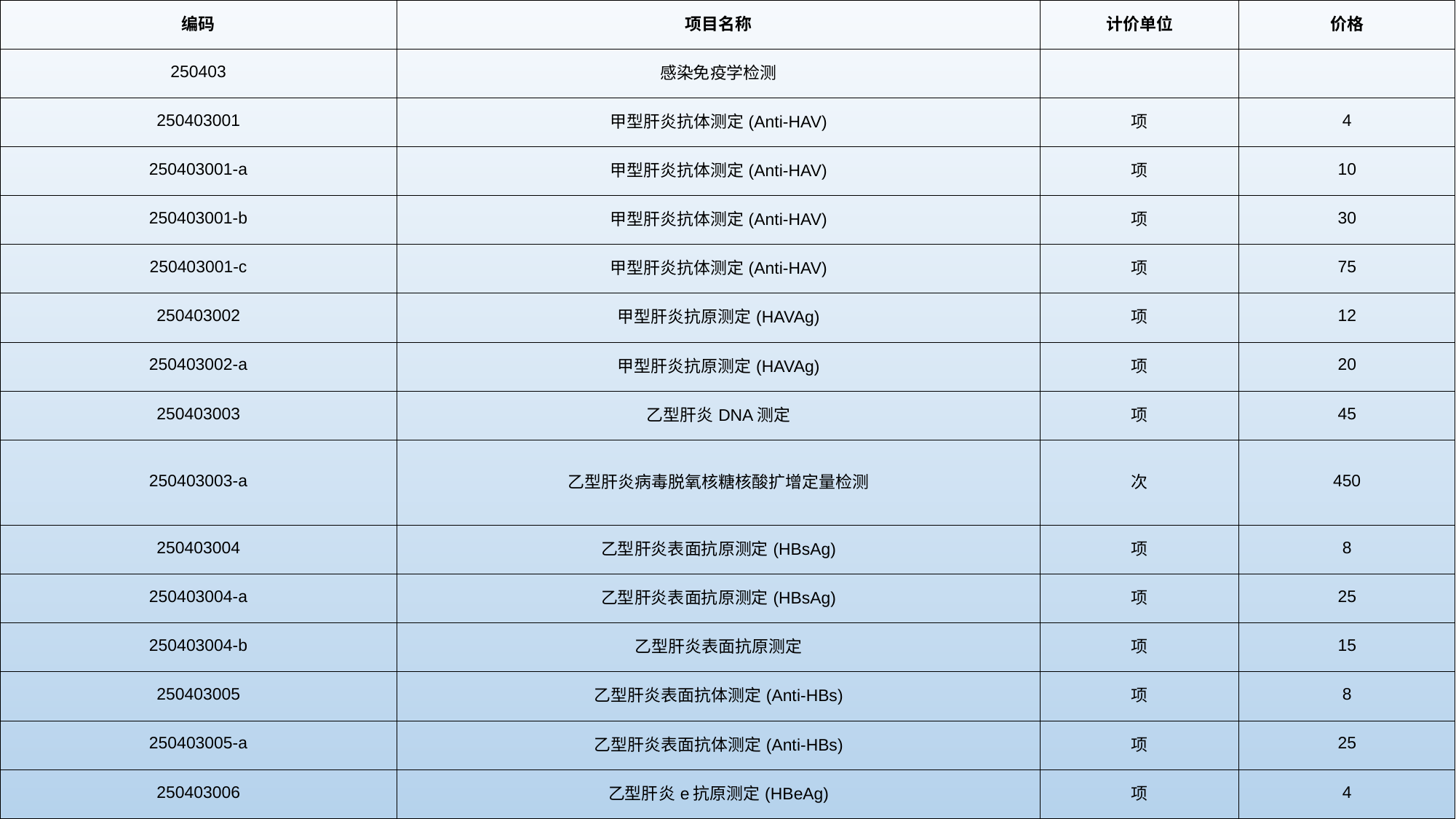

| 编码 | 项目名称 | 计价单位 | 价格 |
| --- | --- | --- | --- |
| 250403 | 感染免疫学检测 |  |  |
| 250403001 | 甲型肝炎抗体测定(Anti-HAV) | 项 | 4 |
| 250403001-a | 甲型肝炎抗体测定(Anti-HAV) | 项 | 10 |
| 250403001-b | 甲型肝炎抗体测定(Anti-HAV) | 项 | 30 |
| 250403001-c | 甲型肝炎抗体测定(Anti-HAV) | 项 | 75 |
| 250403002 | 甲型肝炎抗原测定(HAVAg) | 项 | 12 |
| 250403002-a | 甲型肝炎抗原测定(HAVAg) | 项 | 20 |
| 250403003 | 乙型肝炎DNA测定 | 项 | 45 |
| 250403003-a | 乙型肝炎病毒脱氧核糖核酸扩增定量检测 | 次 | 450 |
| 250403004 | 乙型肝炎表面抗原测定(HBsAg) | 项 | 8 |
| 250403004-a | 乙型肝炎表面抗原测定(HBsAg) | 项 | 25 |
| 250403004-b | 乙型肝炎表面抗原测定 | 项 | 15 |
| 250403005 | 乙型肝炎表面抗体测定(Anti-HBs) | 项 | 8 |
| 250403005-a | 乙型肝炎表面抗体测定(Anti-HBs) | 项 | 25 |
| 250403006 | 乙型肝炎e抗原测定(HBeAg) | 项 | 4 |